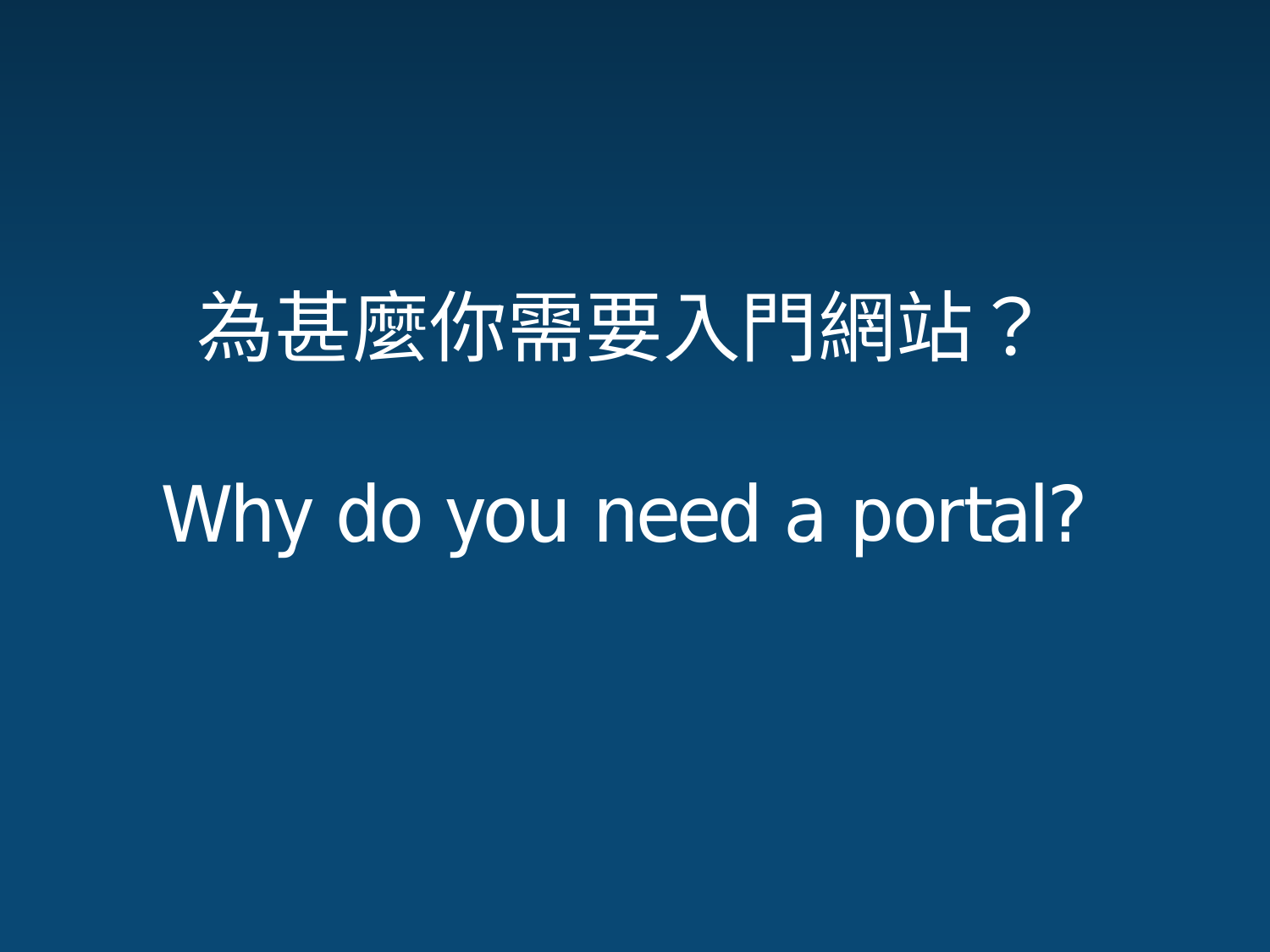

# 為甚麼你需要入門網站？ Why do you need a portal?